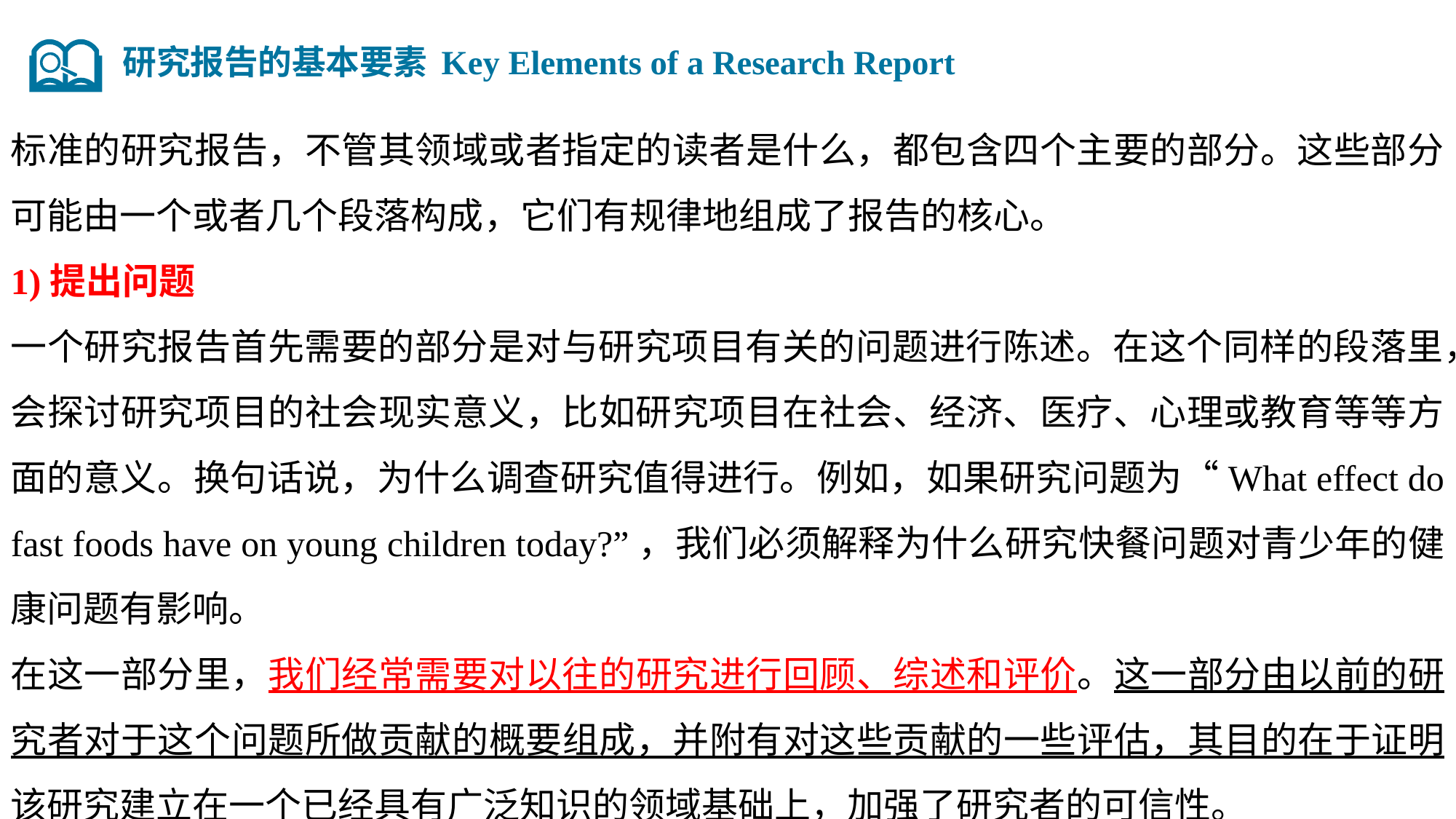

研究报告的基本要素 Key Elements of a Research Report
标准的研究报告，不管其领域或者指定的读者是什么，都包含四个主要的部分。这些部分可能由一个或者几个段落构成，它们有规律地组成了报告的核心。
1)提出问题
一个研究报告首先需要的部分是对与研究项目有关的问题进行陈述。在这个同样的段落里，会探讨研究项目的社会现实意义，比如研究项目在社会、经济、医疗、心理或教育等等方面的意义。换句话说，为什么调查研究值得进行。例如，如果研究问题为“What effect do fast foods have on young children today?”，我们必须解释为什么研究快餐问题对青少年的健康问题有影响。
在这一部分里，我们经常需要对以往的研究进行回顾、综述和评价。这一部分由以前的研究者对于这个问题所做贡献的概要组成，并附有对这些贡献的一些评估，其目的在于证明该研究建立在一个已经具有广泛知识的领域基础上，加强了研究者的可信性。